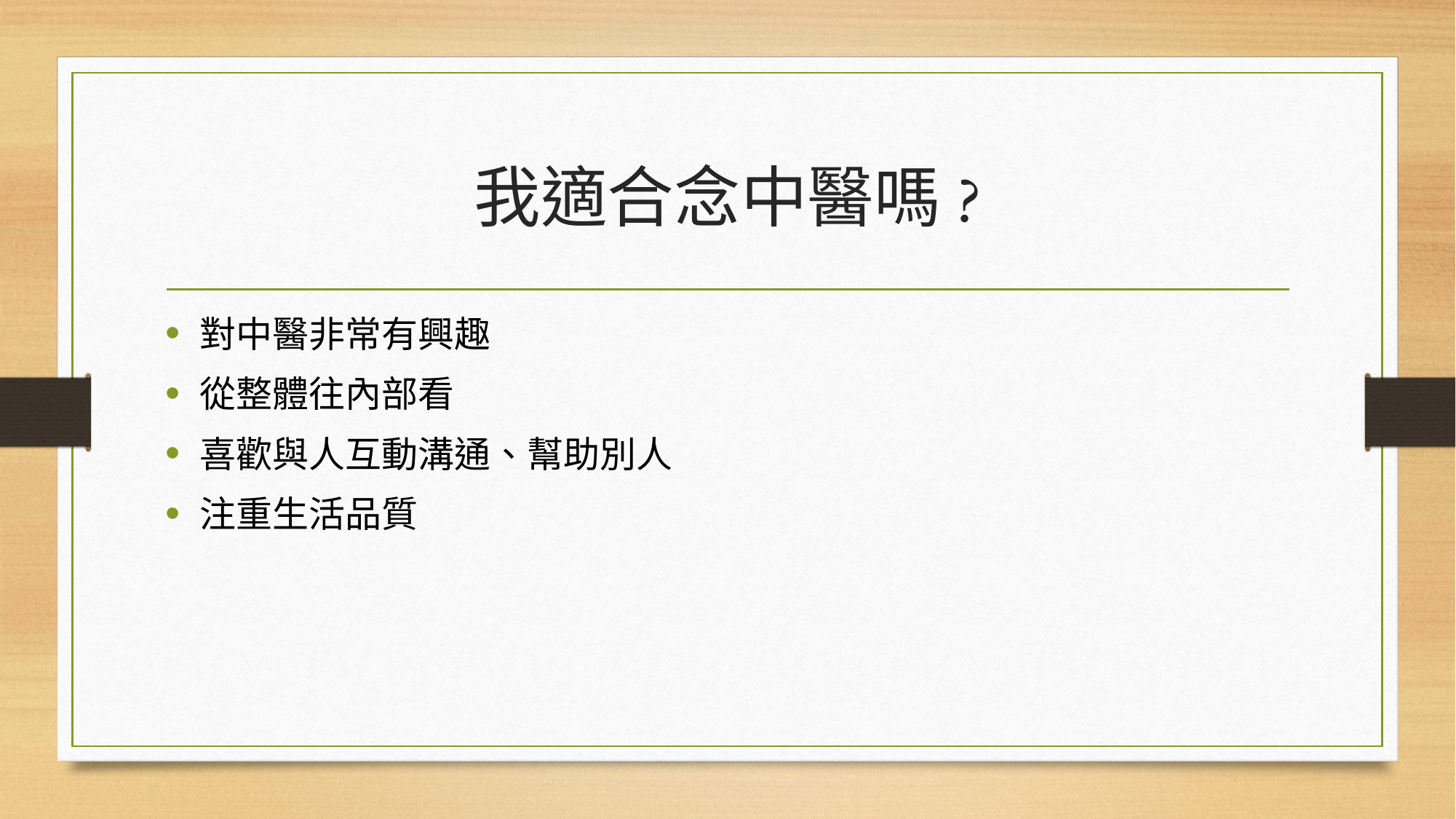

# 我適合念中醫嗎?
對中醫非常有興趣
從整體往內部看
喜歡與人互動溝通、幫助別人
注重生活品質